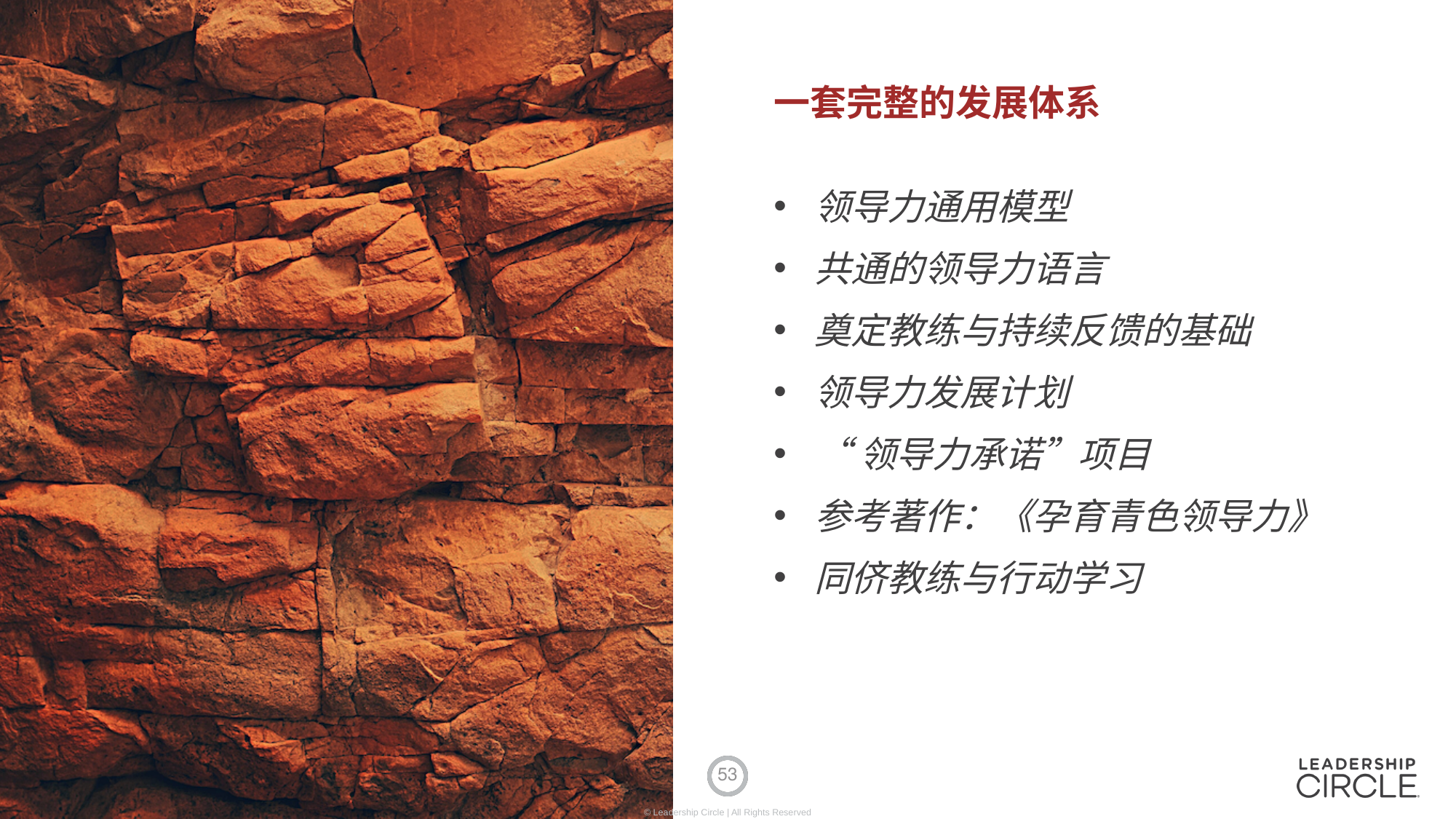

# 一套完整的发展体系
领导力通用模型
共通的领导力语言
奠定教练与持续反馈的基础
领导力发展计划
“领导力承诺”项目
参考著作：《孕育青色领导力》
同侪教练与行动学习
53
© Leadership Circle | All Rights Reserved